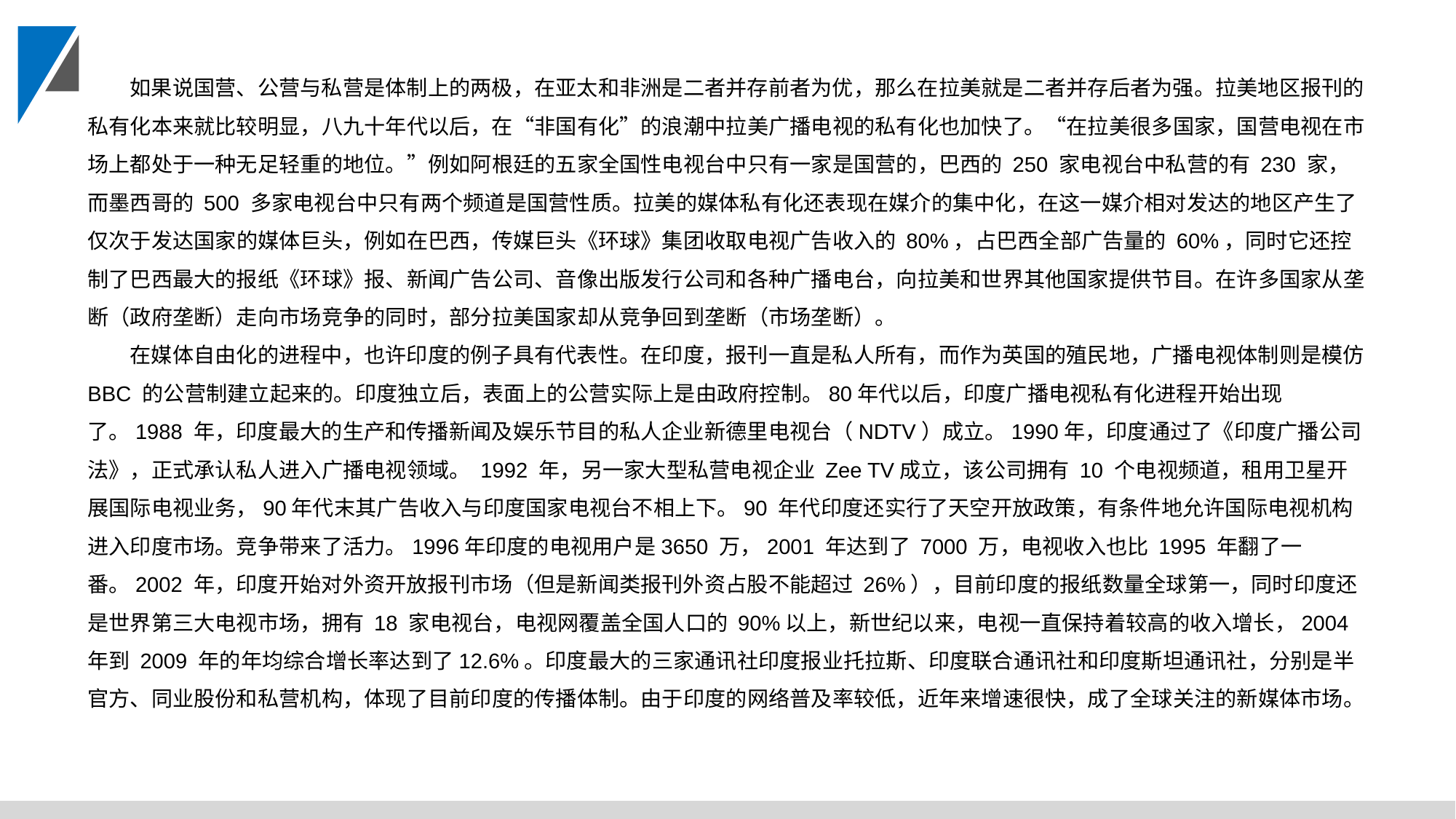

如果说国营、公营与私营是体制上的两极，在亚太和非洲是二者并存前者为优，那么在拉美就是二者并存后者为强。拉美地区报刊的私有化本来就比较明显，八九十年代以后，在“非国有化”的浪潮中拉美广播电视的私有化也加快了。“在拉美很多国家，国营电视在市场上都处于一种无足轻重的地位。”例如阿根廷的五家全国性电视台中只有一家是国营的，巴西的 250 家电视台中私营的有 230 家，而墨西哥的 500 多家电视台中只有两个频道是国营性质。拉美的媒体私有化还表现在媒介的集中化，在这一媒介相对发达的地区产生了仅次于发达国家的媒体巨头，例如在巴西，传媒巨头《环球》集团收取电视广告收入的 80%，占巴西全部广告量的 60%，同时它还控制了巴西最大的报纸《环球》报、新闻广告公司、音像出版发行公司和各种广播电台，向拉美和世界其他国家提供节目。在许多国家从垄断（政府垄断）走向市场竞争的同时，部分拉美国家却从竞争回到垄断（市场垄断）。
在媒体自由化的进程中，也许印度的例子具有代表性。在印度，报刊一直是私人所有，而作为英国的殖民地，广播电视体制则是模仿 BBC 的公营制建立起来的。印度独立后，表面上的公营实际上是由政府控制。80年代以后，印度广播电视私有化进程开始出现了。1988 年，印度最大的生产和传播新闻及娱乐节目的私人企业新德里电视台（NDTV）成立。1990年，印度通过了《印度广播公司法》，正式承认私人进入广播电视领域。 1992 年，另一家大型私营电视企业 Zee TV成立，该公司拥有 10 个电视频道，租用卫星开展国际电视业务，90年代末其广告收入与印度国家电视台不相上下。90 年代印度还实行了天空开放政策，有条件地允许国际电视机构进入印度市场。竞争带来了活力。1996年印度的电视用户是3650 万，2001 年达到了 7000 万，电视收入也比 1995 年翻了一番。2002 年，印度开始对外资开放报刊市场（但是新闻类报刊外资占股不能超过 26%），目前印度的报纸数量全球第一，同时印度还是世界第三大电视市场，拥有 18 家电视台，电视网覆盖全国人口的 90%以上，新世纪以来，电视一直保持着较高的收入增长，2004 年到 2009 年的年均综合增长率达到了12.6%。印度最大的三家通讯社印度报业托拉斯、印度联合通讯社和印度斯坦通讯社，分别是半官方、同业股份和私营机构，体现了目前印度的传播体制。由于印度的网络普及率较低，近年来增速很快，成了全球关注的新媒体市场。